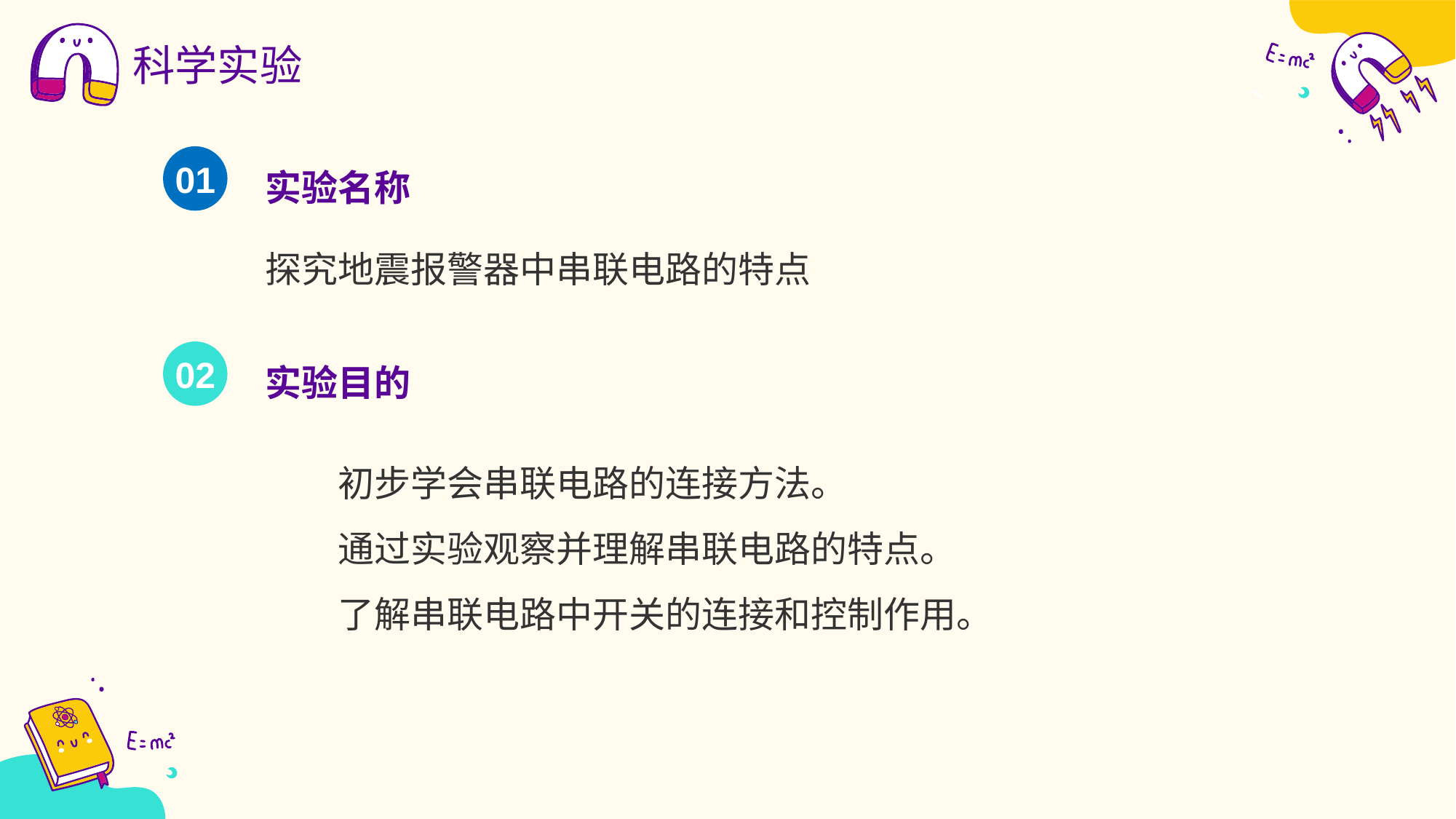

科学实验
实验名称
01
探究地震报警器中串联电路的特点
实验目的
02
初步学会串联电路的连接方法。
通过实验观察并理解串联电路的特点。
了解串联电路中开关的连接和控制作用。